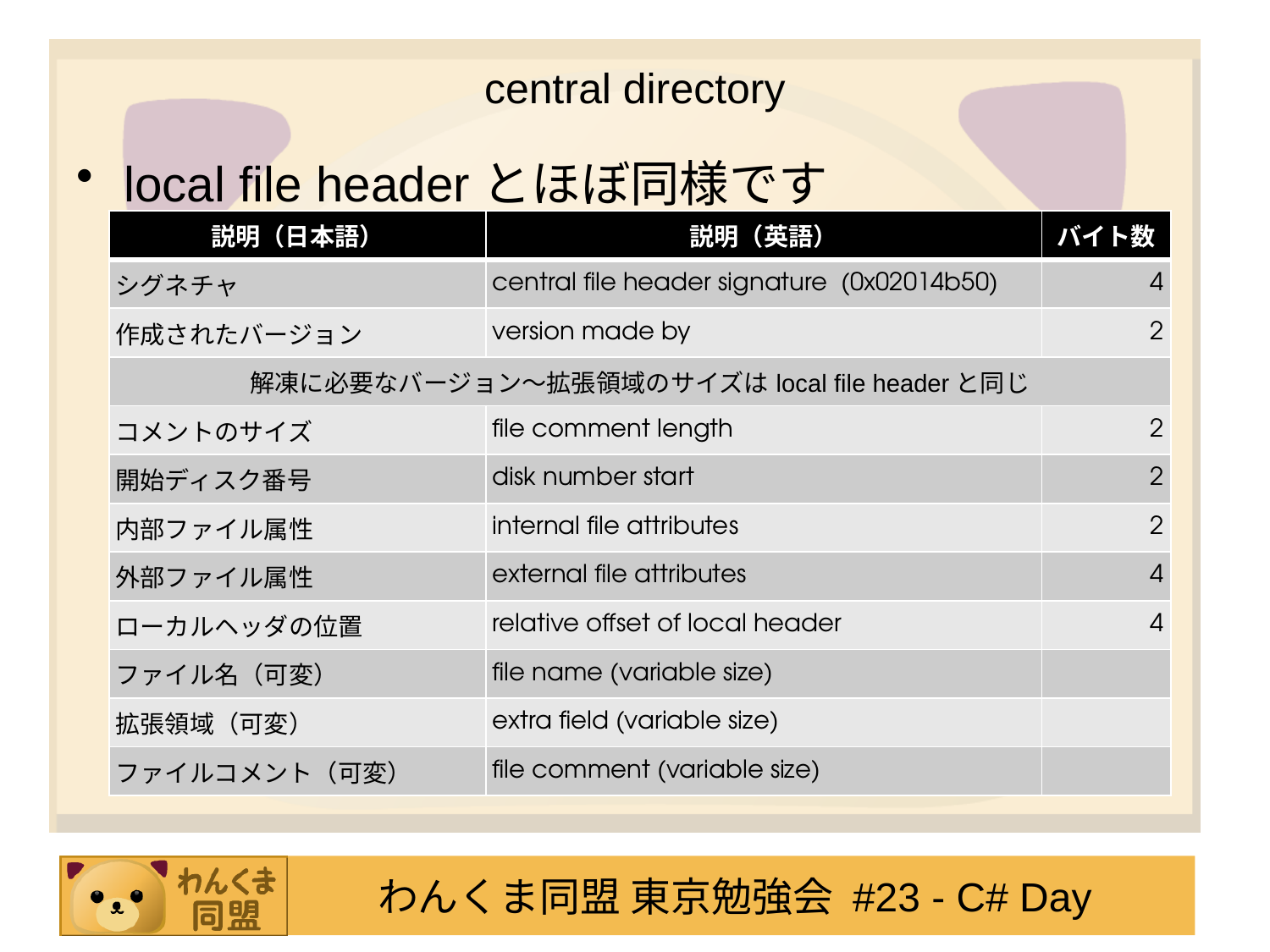

# central directory
local file headerとほぼ同様です
| 説明（日本語） | 説明（英語） | バイト数 |
| --- | --- | --- |
| シグネチャ | central file header signature (0x02014b50) | 4 |
| 作成されたバージョン | version made by | 2 |
| 解凍に必要なバージョン～拡張領域のサイズはlocal file headerと同じ |  |  |
| コメントのサイズ | file comment length | 2 |
| 開始ディスク番号 | disk number start | 2 |
| 内部ファイル属性 | internal file attributes | 2 |
| 外部ファイル属性 | external file attributes | 4 |
| ローカルヘッダの位置 | relative offset of local header | 4 |
| ファイル名（可変） | file name (variable size) |  |
| 拡張領域（可変） | extra field (variable size) |  |
| ファイルコメント（可変） | file comment (variable size) |  |